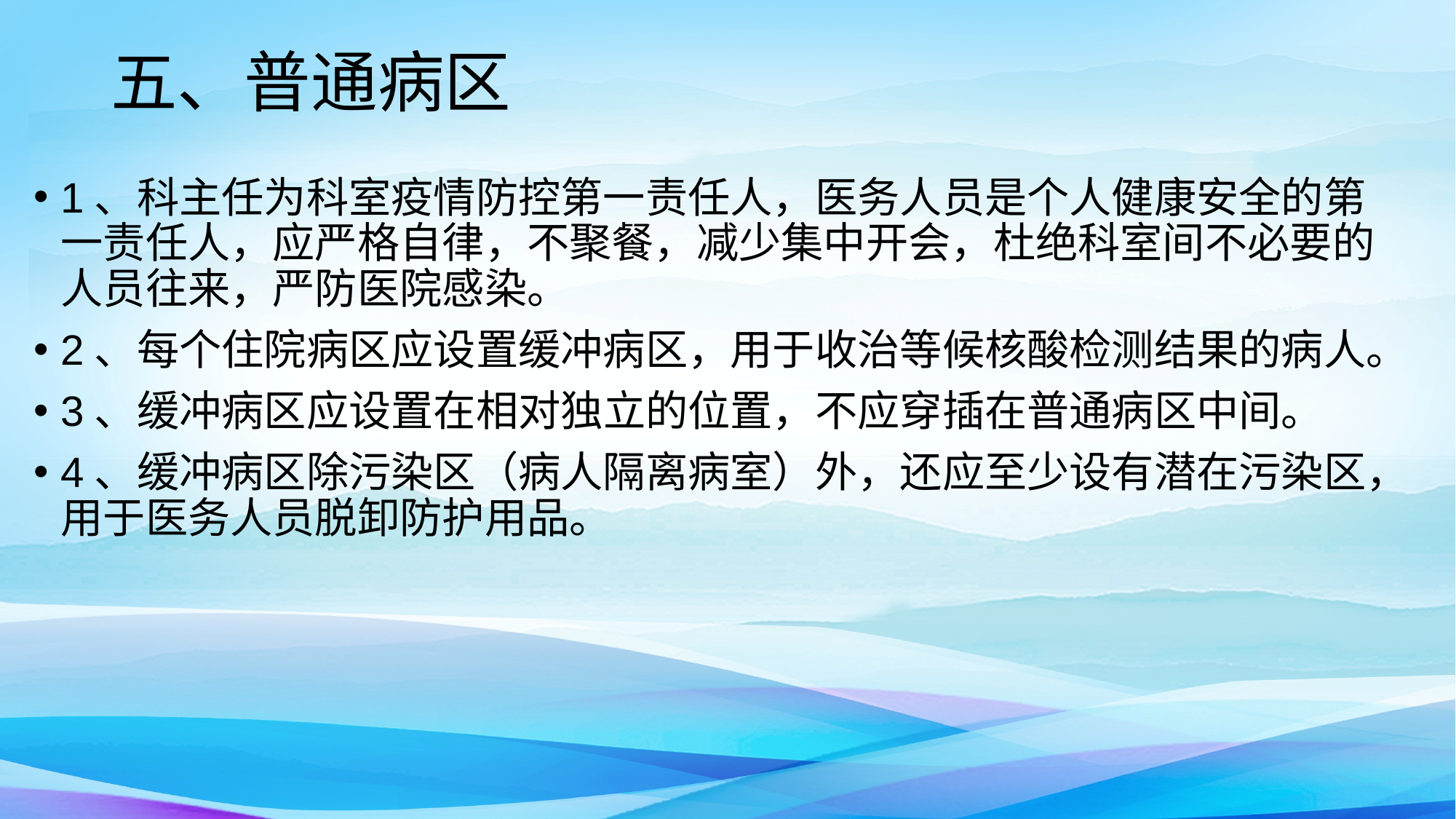

# 五、普通病区
1、科主任为科室疫情防控第一责任人，医务人员是个人健康安全的第一责任人，应严格自律，不聚餐，减少集中开会，杜绝科室间不必要的人员往来，严防医院感染。
2、每个住院病区应设置缓冲病区，用于收治等候核酸检测结果的病人。
3、缓冲病区应设置在相对独立的位置，不应穿插在普通病区中间。
4、缓冲病区除污染区（病人隔离病室）外，还应至少设有潜在污染区，用于医务人员脱卸防护用品。